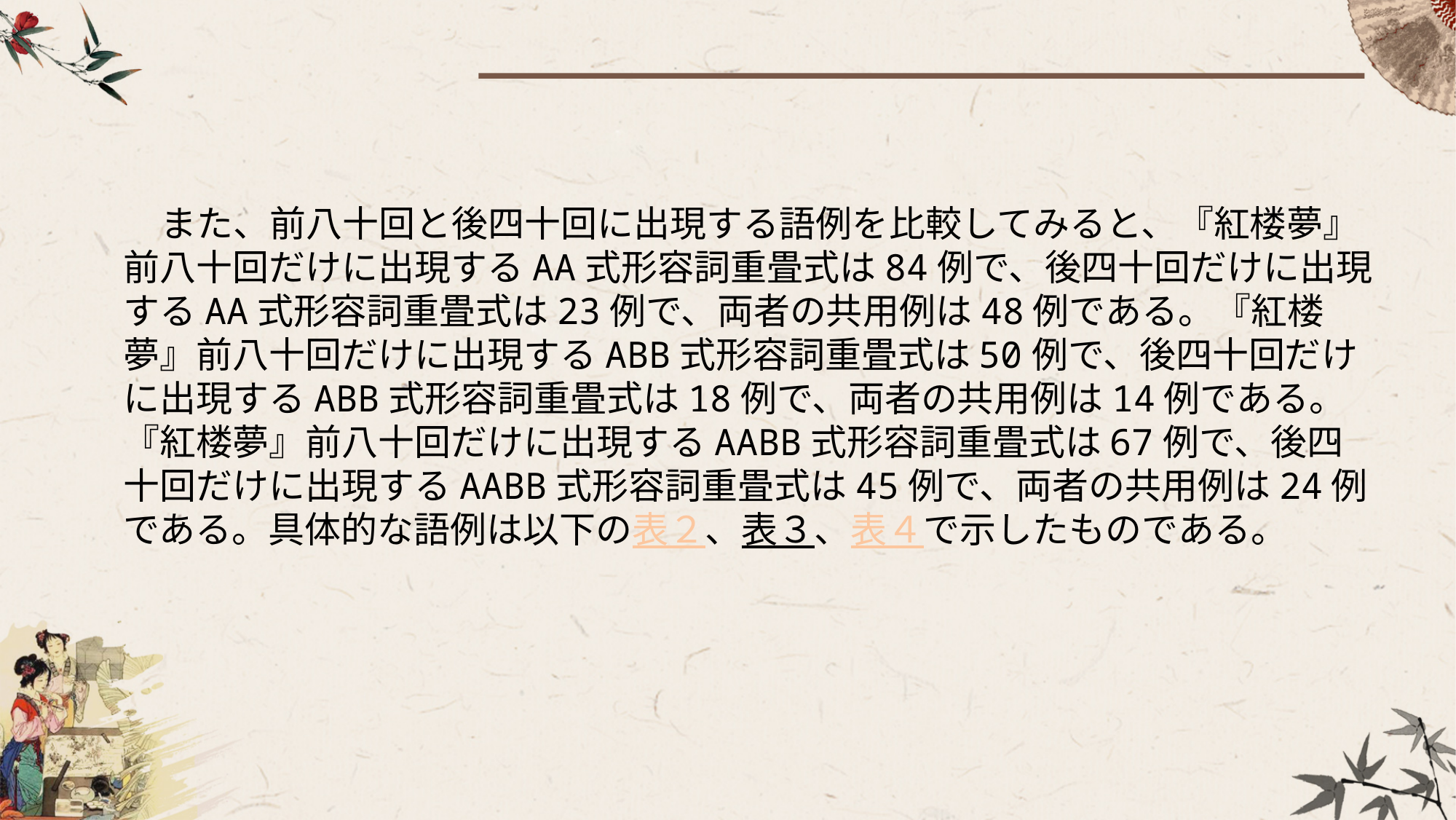

また、前八十回と後四十回に出現する語例を比較してみると、『紅楼夢』前八十回だけに出現するAA式形容詞重畳式は84例で、後四十回だけに出現するAA式形容詞重畳式は23例で、両者の共用例は48例である。『紅楼夢』前八十回だけに出現するABB式形容詞重畳式は50例で、後四十回だけに出現するABB式形容詞重畳式は18例で、両者の共用例は14例である。『紅楼夢』前八十回だけに出現するAABB式形容詞重畳式は67例で、後四十回だけに出現するAABB式形容詞重畳式は45例で、両者の共用例は24例である。具体的な語例は以下の表２、表３、表４で示したものである。